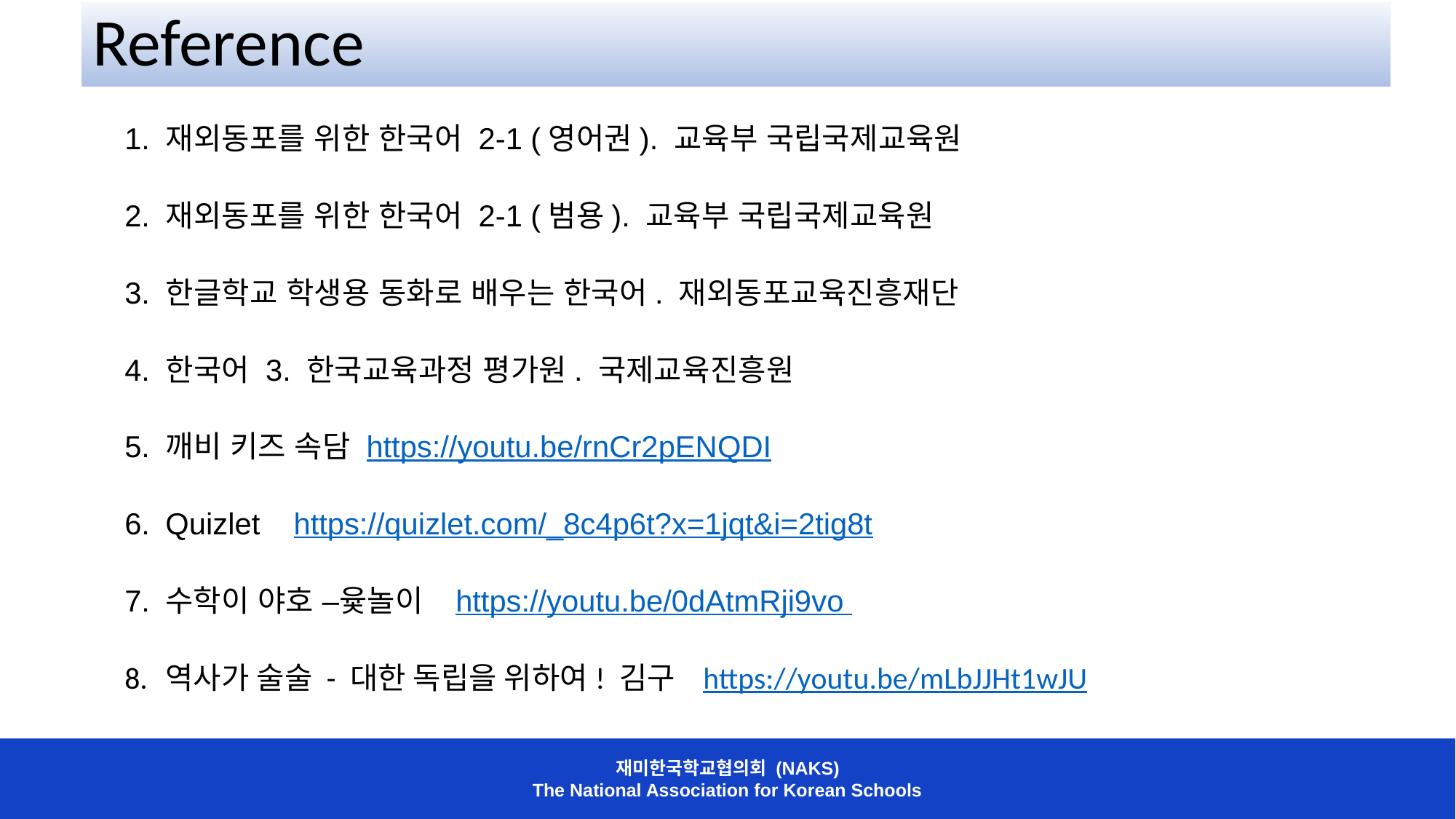

# Reference
재외동포를 위한 한국어 2-1 (영어권). 교육부 국립국제교육원
재외동포를 위한 한국어 2-1 (범용). 교육부 국립국제교육원
한글학교 학생용 동화로 배우는 한국어. 재외동포교육진흥재단
한국어 3. 한국교육과정 평가원. 국제교육진흥원
깨비 키즈 속담 https://youtu.be/rnCr2pENQDI
Quizlet    https://quizlet.com/_8c4p6t?x=1jqt&i=2tig8t
수학이 야호 –윷놀이   https://youtu.be/0dAtmRji9vo
역사가 술술 - 대한 독립을 위하여! 김구   https://youtu.be/mLbJJHt1wJU

재미한국학교협의회 (NAKS)
The National Association for Korean Schools